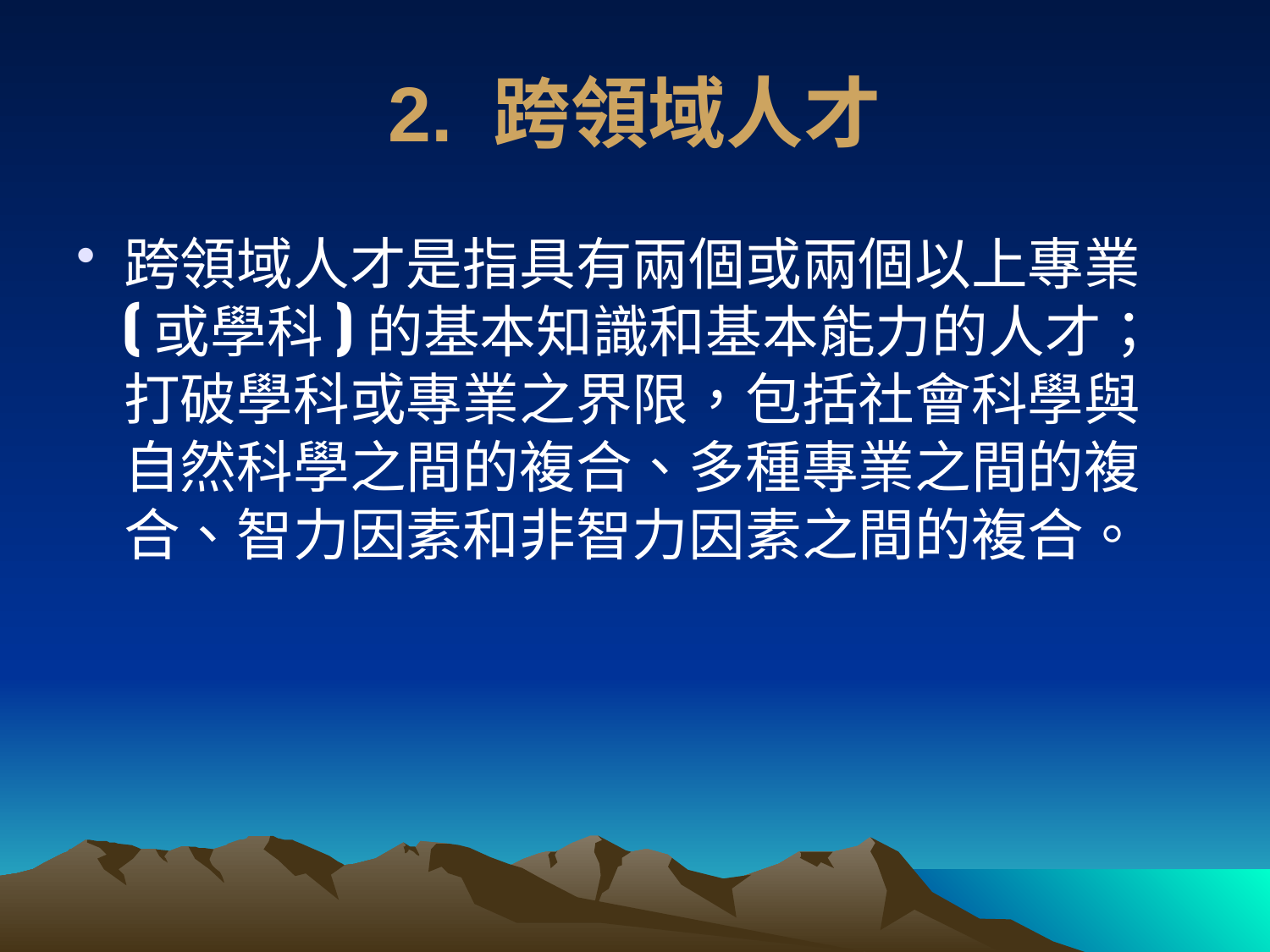

# 2. 跨領域人才
跨領域人才是指具有兩個或兩個以上專業(或學科)的基本知識和基本能力的人才；打破學科或專業之界限，包括社會科學與自然科學之間的複合、多種專業之間的複合、智力因素和非智力因素之間的複合。